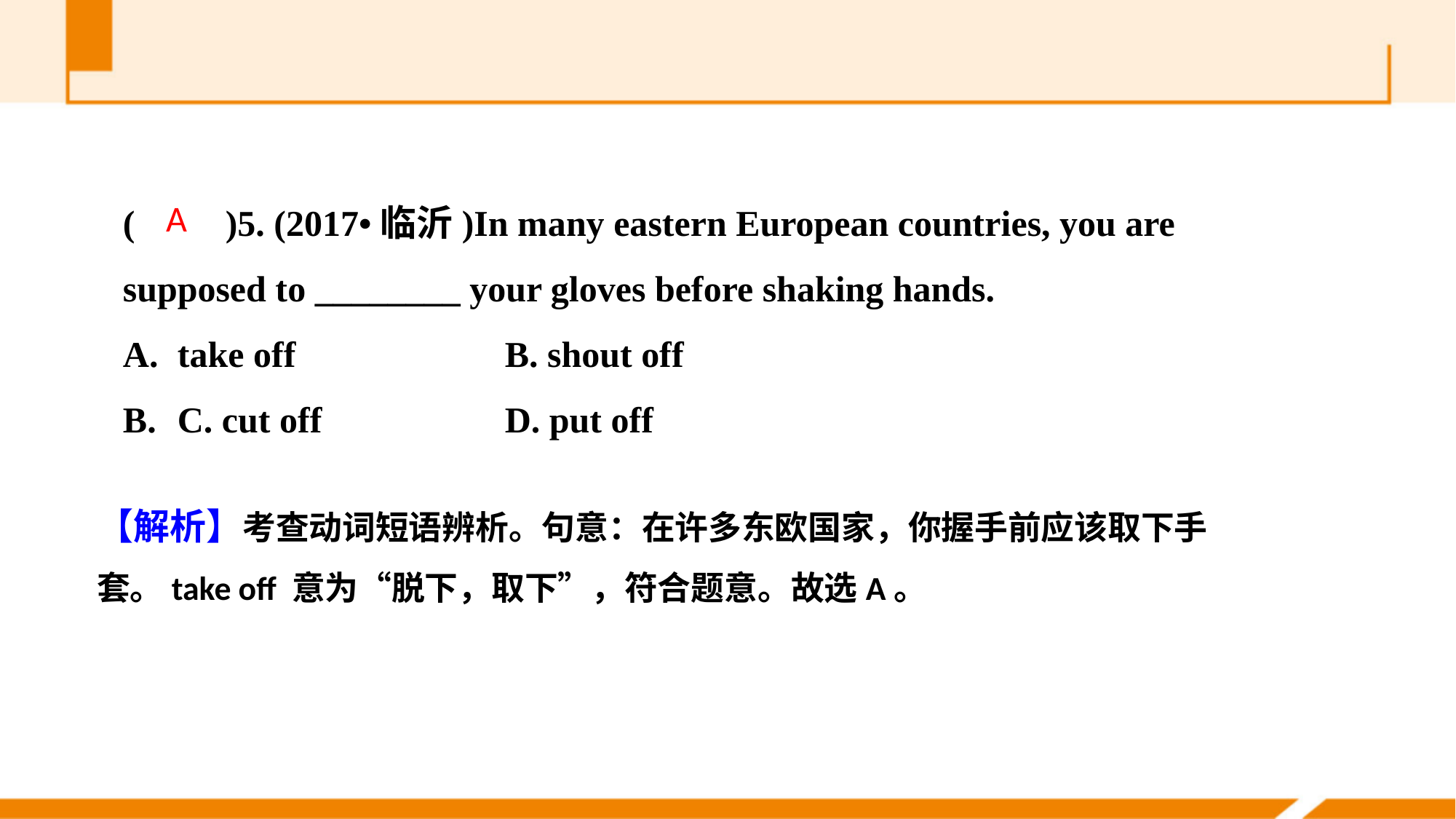

(　　)5. (2017•临沂)In many eastern European countries, you are supposed to ________ your gloves before shaking hands.
take off  		B. shout off
C. cut off  		D. put off
A
【解析】考查动词短语辨析。句意：在许多东欧国家，你握手前应该取下手套。take off 意为“脱下，取下”，符合题意。故选A。